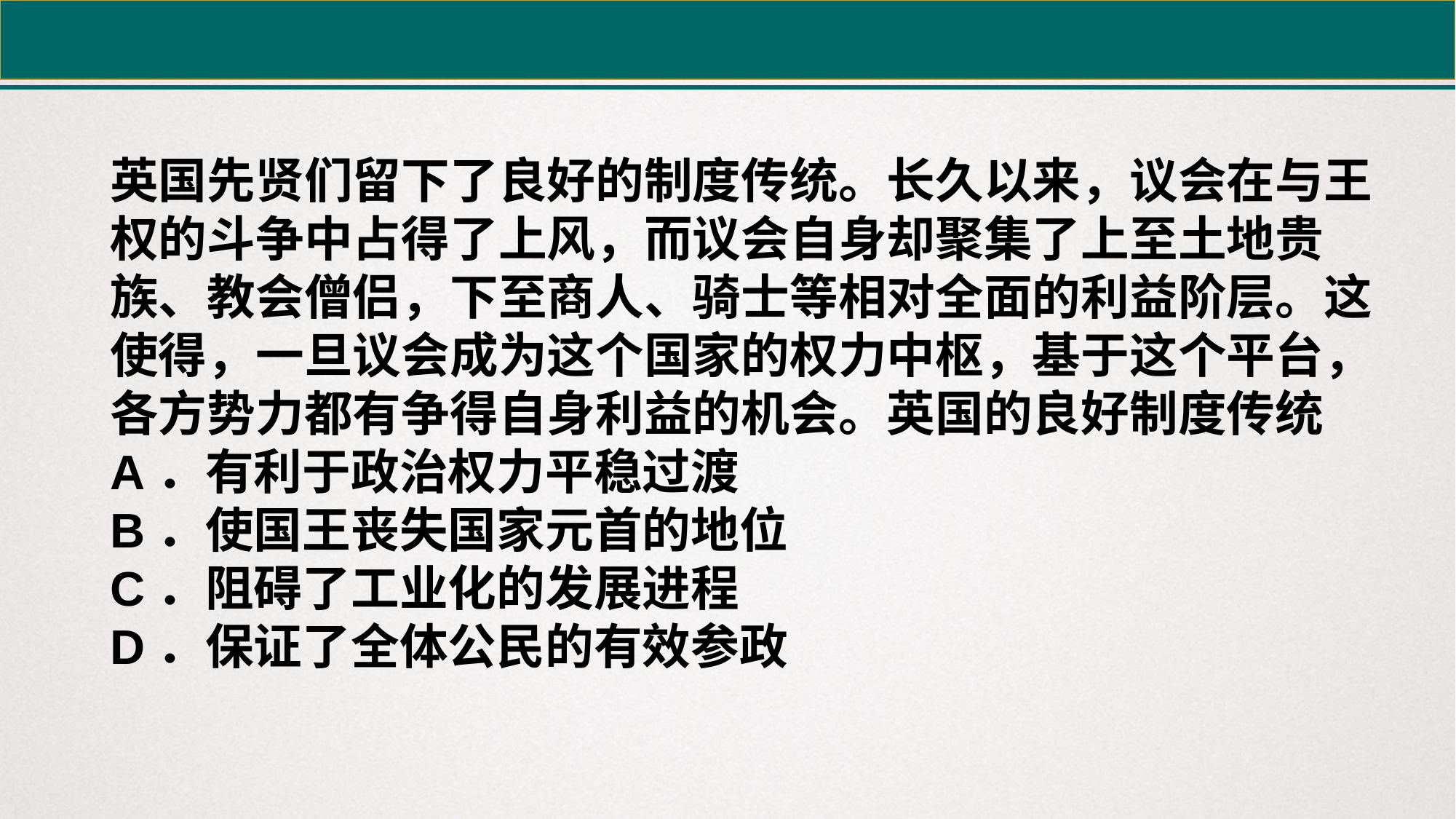

英国先贤们留下了良好的制度传统。长久以来，议会在与王权的斗争中占得了上风，而议会自身却聚集了上至土地贵族、教会僧侣，下至商人、骑士等相对全面的利益阶层。这使得，一旦议会成为这个国家的权力中枢，基于这个平台，各方势力都有争得自身利益的机会。英国的良好制度传统A．有利于政治权力平稳过渡B．使国王丧失国家元首的地位C．阻碍了工业化的发展进程D．保证了全体公民的有效参政